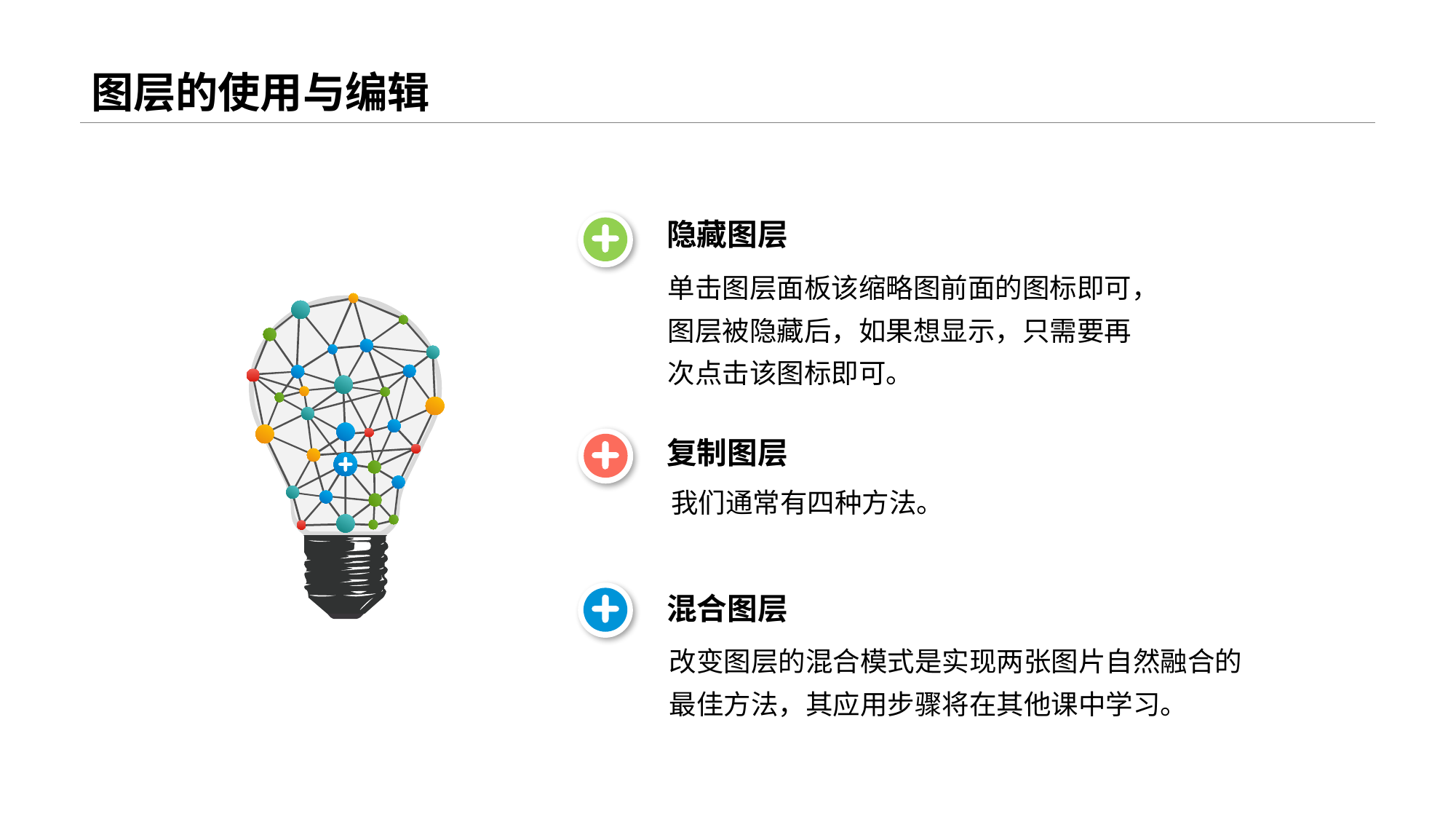

# 图层的使用与编辑
隐藏图层

复制图层

我们通常有四种方法。
单击图层面板该缩略图前面的图标即可，图层被隐藏后，如果想显示，只需要再次点击该图标即可。

混合图层
改变图层的混合模式是实现两张图片自然融合的最佳方法，其应用步骤将在其他课中学习。